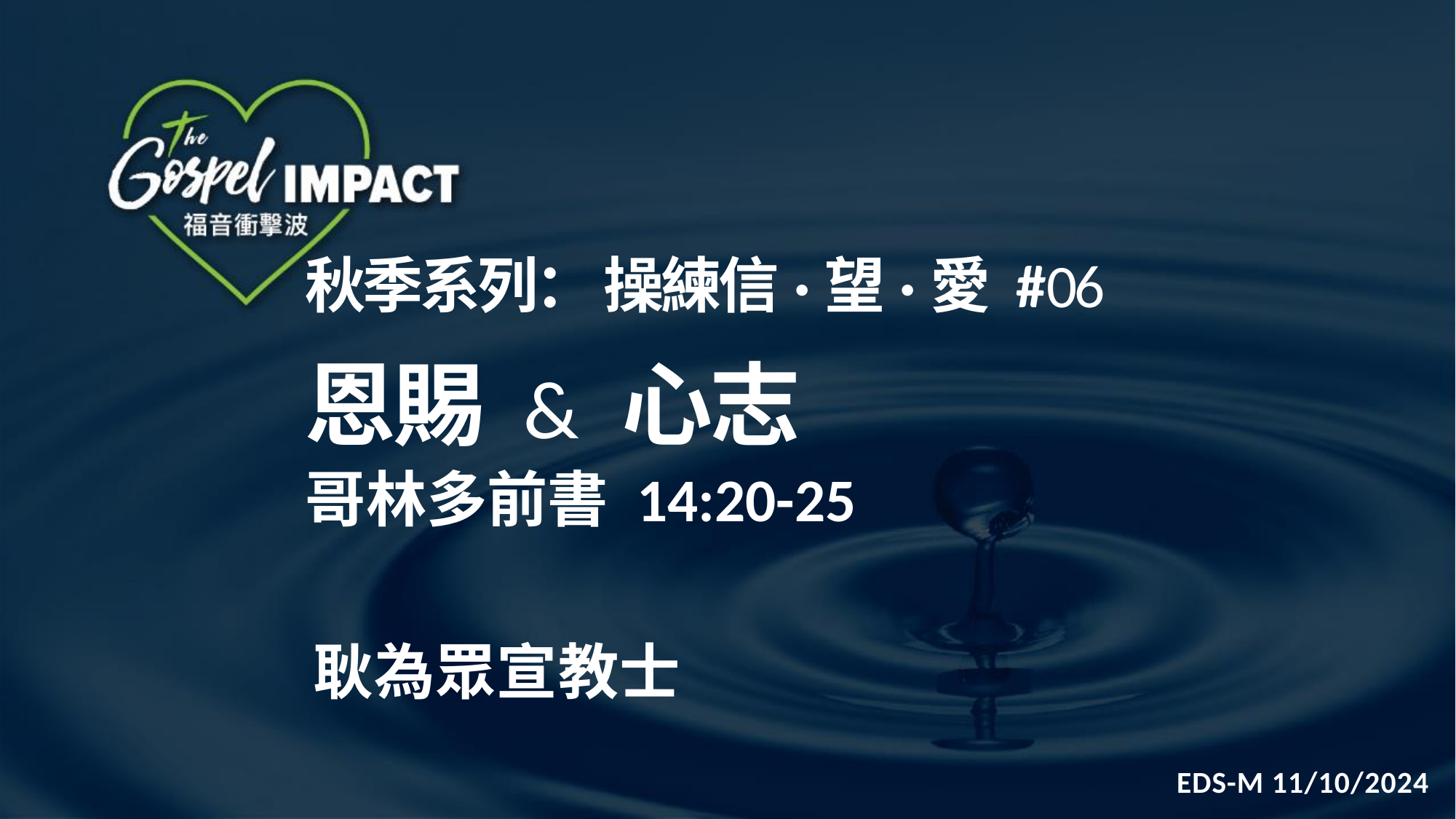

秋季系列： 操練信·望·愛 #06

恩賜 & 心志
哥林多前書 14:20-25
耿為眾宣教士
EDS-M 11/10/2024